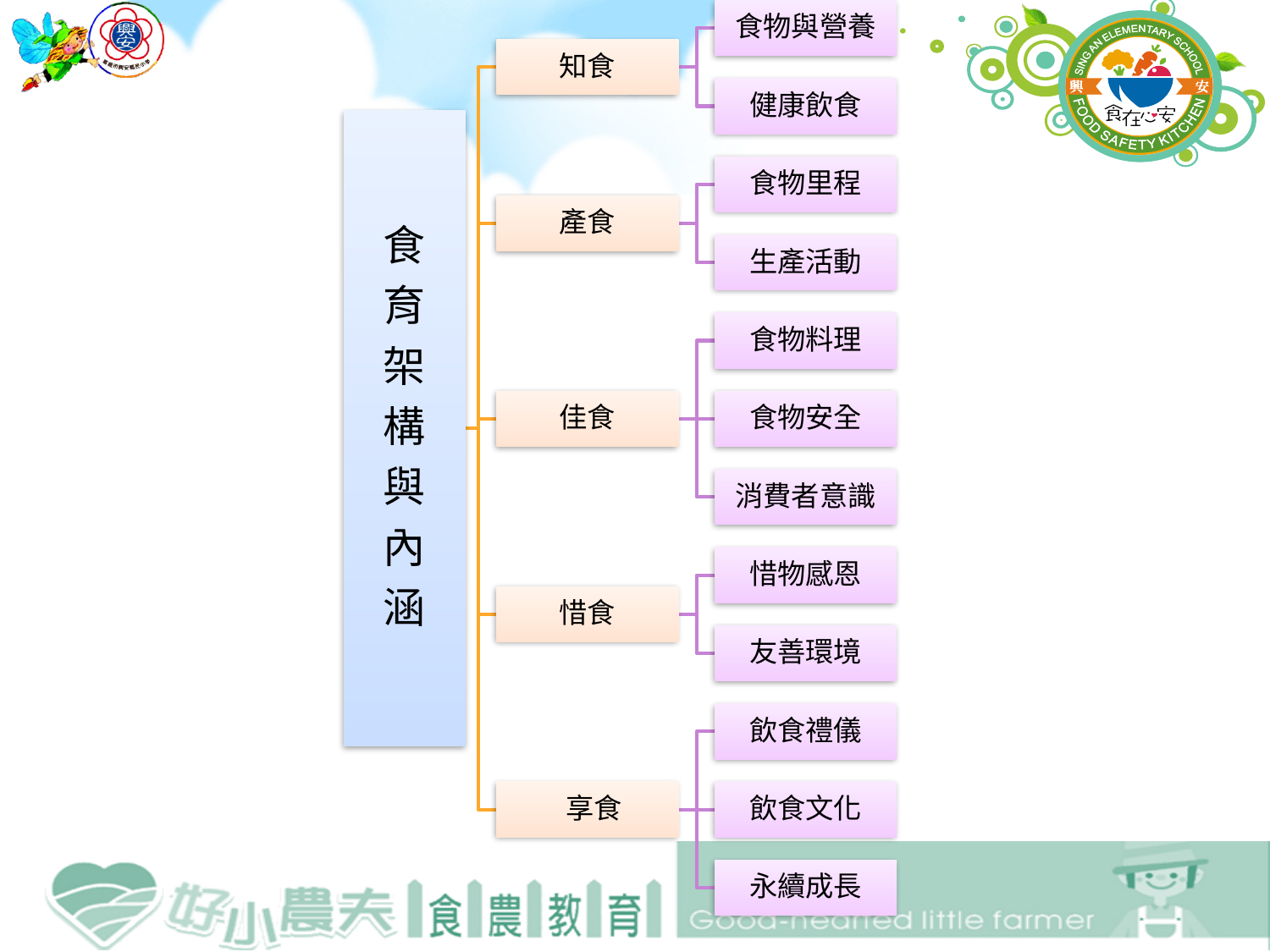

食
育
架
構
與
內
涵
知食
食物與營養
健康飲食
產食
食物里程
生產活動
佳食
食物料理
食物安全
消費者意識
惜食
惜物感恩
友善環境
 享食
飲食禮儀
飲食文化
永續成長